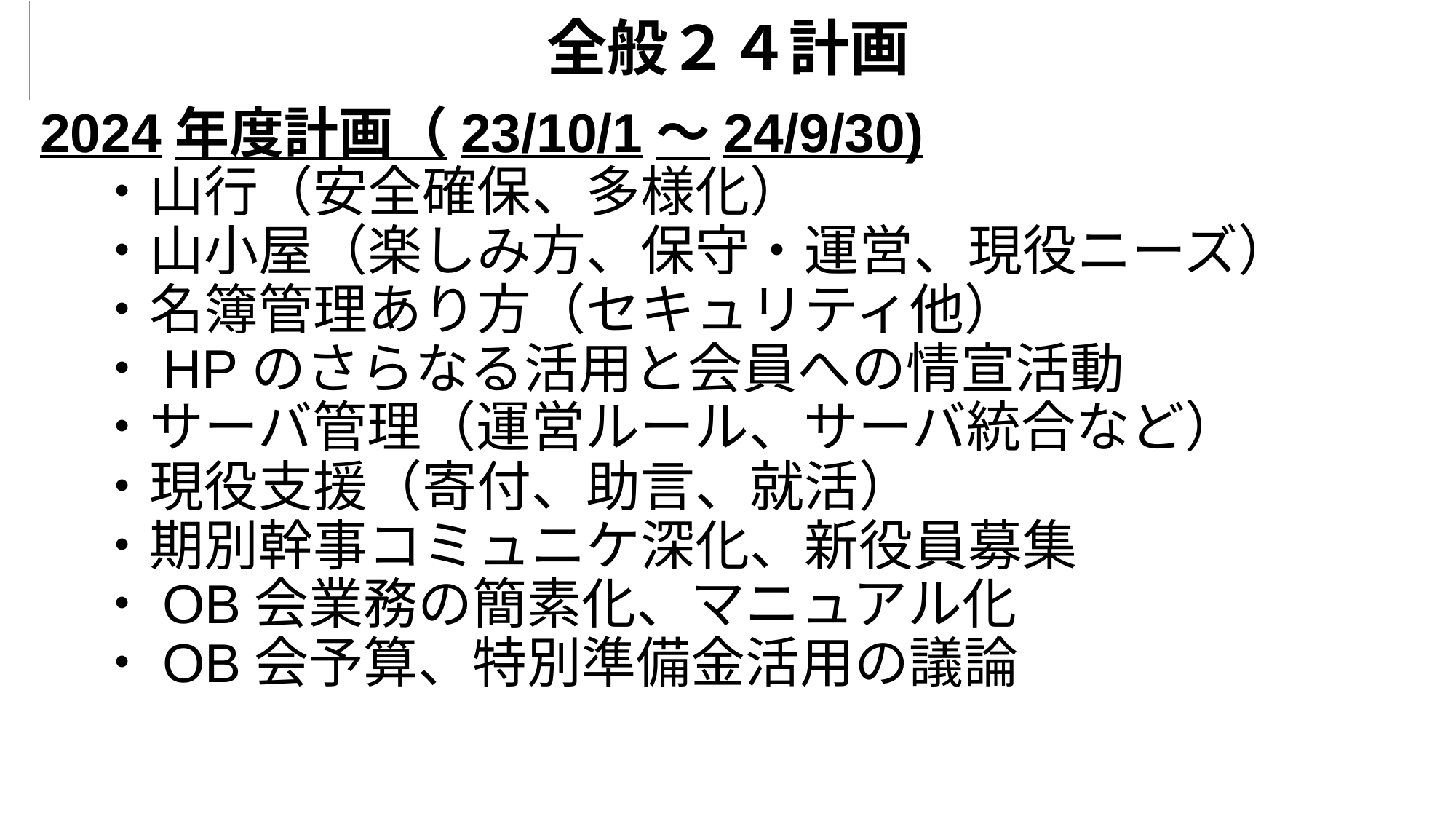

# 全般２４計画
2024年度計画（23/10/1～24/9/30)
　・山行（安全確保、多様化）
　・山小屋（楽しみ方、保守・運営、現役ニーズ）
　・名簿管理あり方（セキュリティ他）
　・HPのさらなる活用と会員への情宣活動
　・サーバ管理（運営ルール、サーバ統合など）
　・現役支援（寄付、助言、就活）
　・期別幹事コミュニケ深化、新役員募集
　・OB会業務の簡素化、マニュアル化
　・OB会予算、特別準備金活用の議論